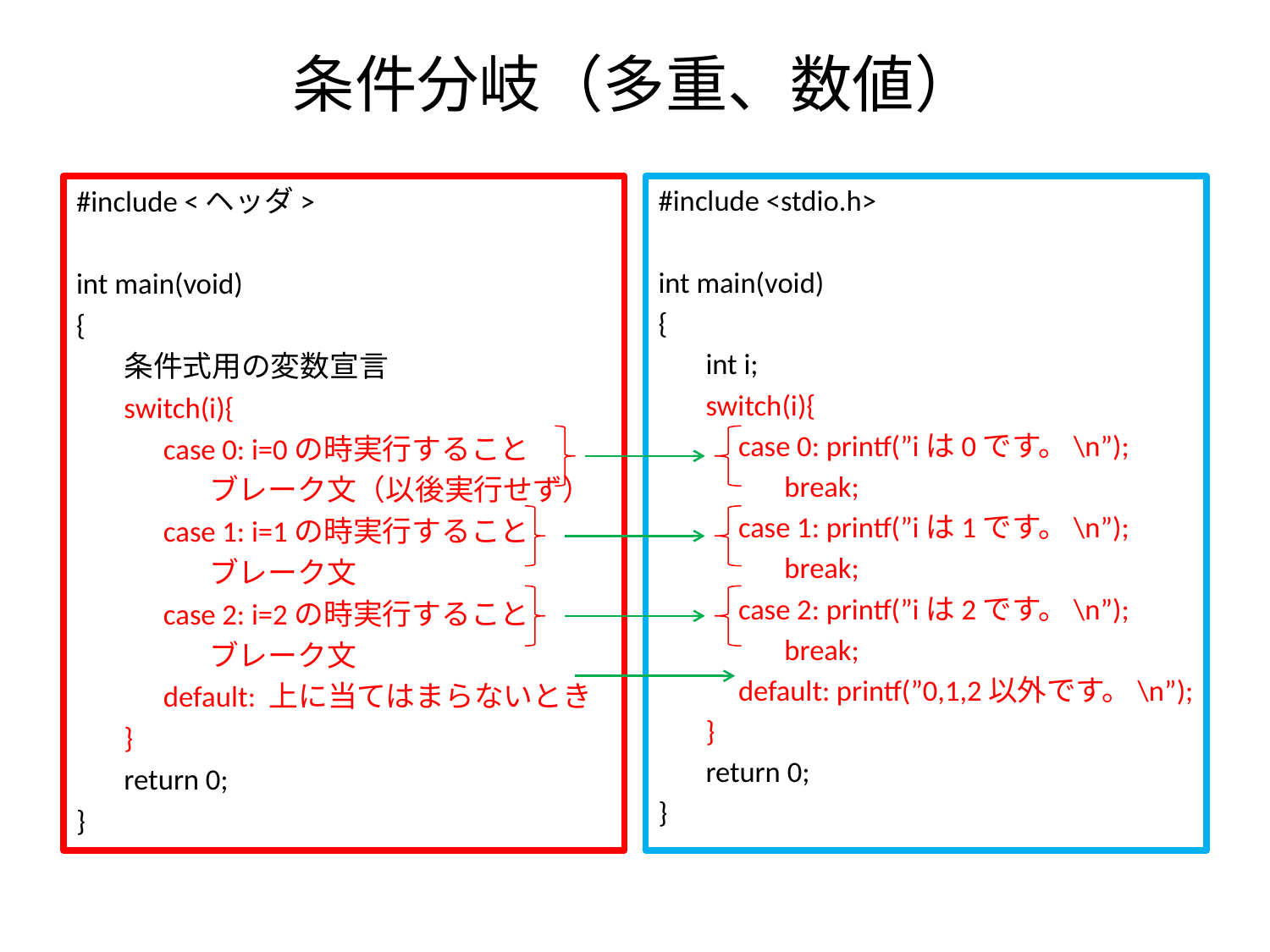

# 条件分岐（多重、数値）
#include <ヘッダ>

int main(void)
{
	条件式用の変数宣言
	switch(i){
	      case 0: i=0の時実行すること
	            ブレーク文（以後実行せず）
	      case 1: i=1の時実行すること
	            ブレーク文
	      case 2: i=2の時実行すること
	            ブレーク文
	      default: 上に当てはまらないとき
	}
	return 0;
}
#include <stdio.h>

int main(void)
{
	int i;
	switch(i){
	     case 0: printf(”iは0です。\n”);
	            break;
	     case 1: printf(”iは1です。\n”);
	            break;
	     case 2: printf(”iは2です。\n”);
	            break;
	     default: printf(”0,1,2以外です。\n”);
	}
	return 0;
}